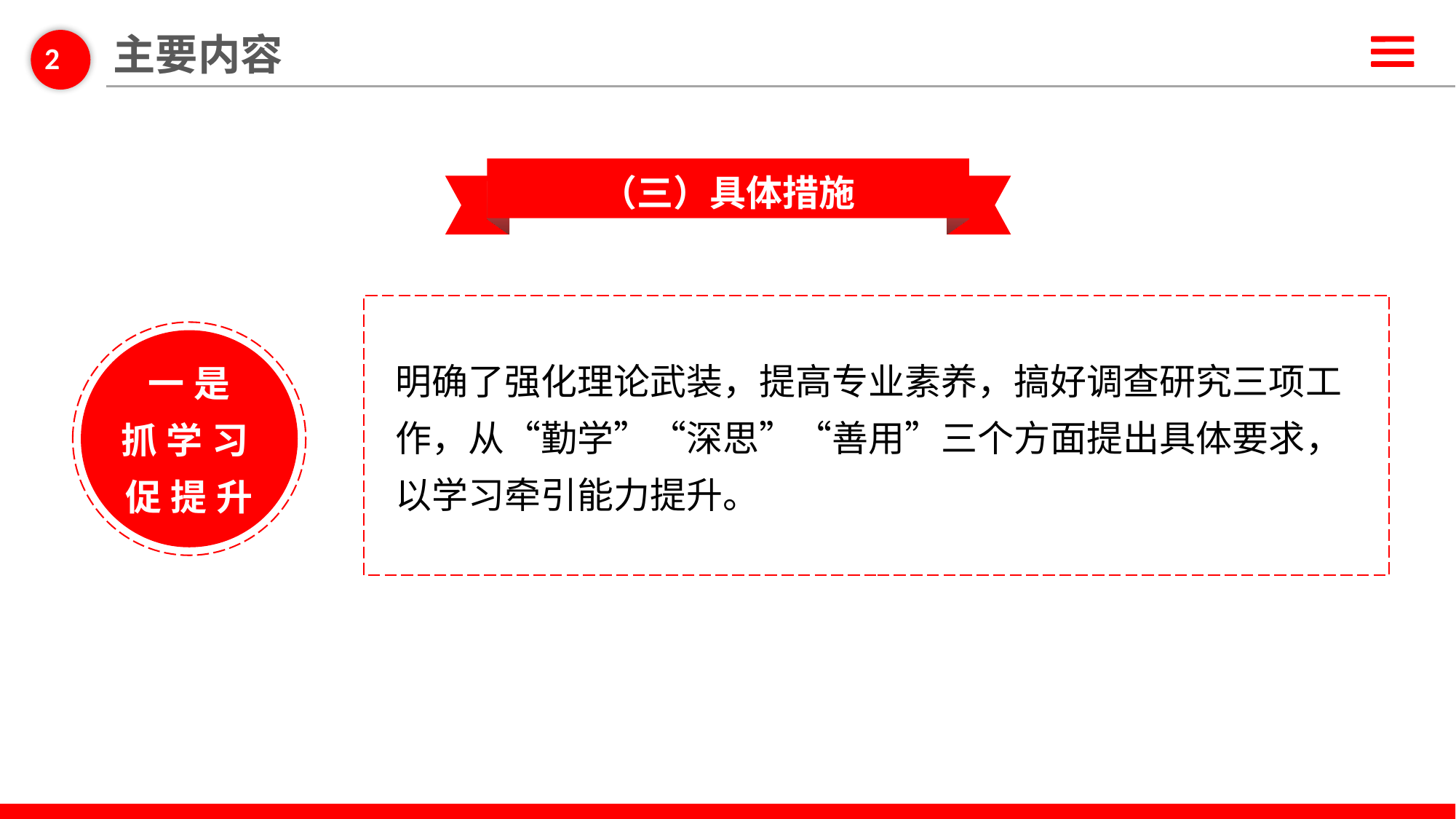

主要内容

2
（三）具体措施

明确了强化理论武装，提高专业素养，搞好调查研究三项工作，从“勤学”“深思”“善用”三个方面提出具体要求，以学习牵引能力提升。

一是
抓学习促提升